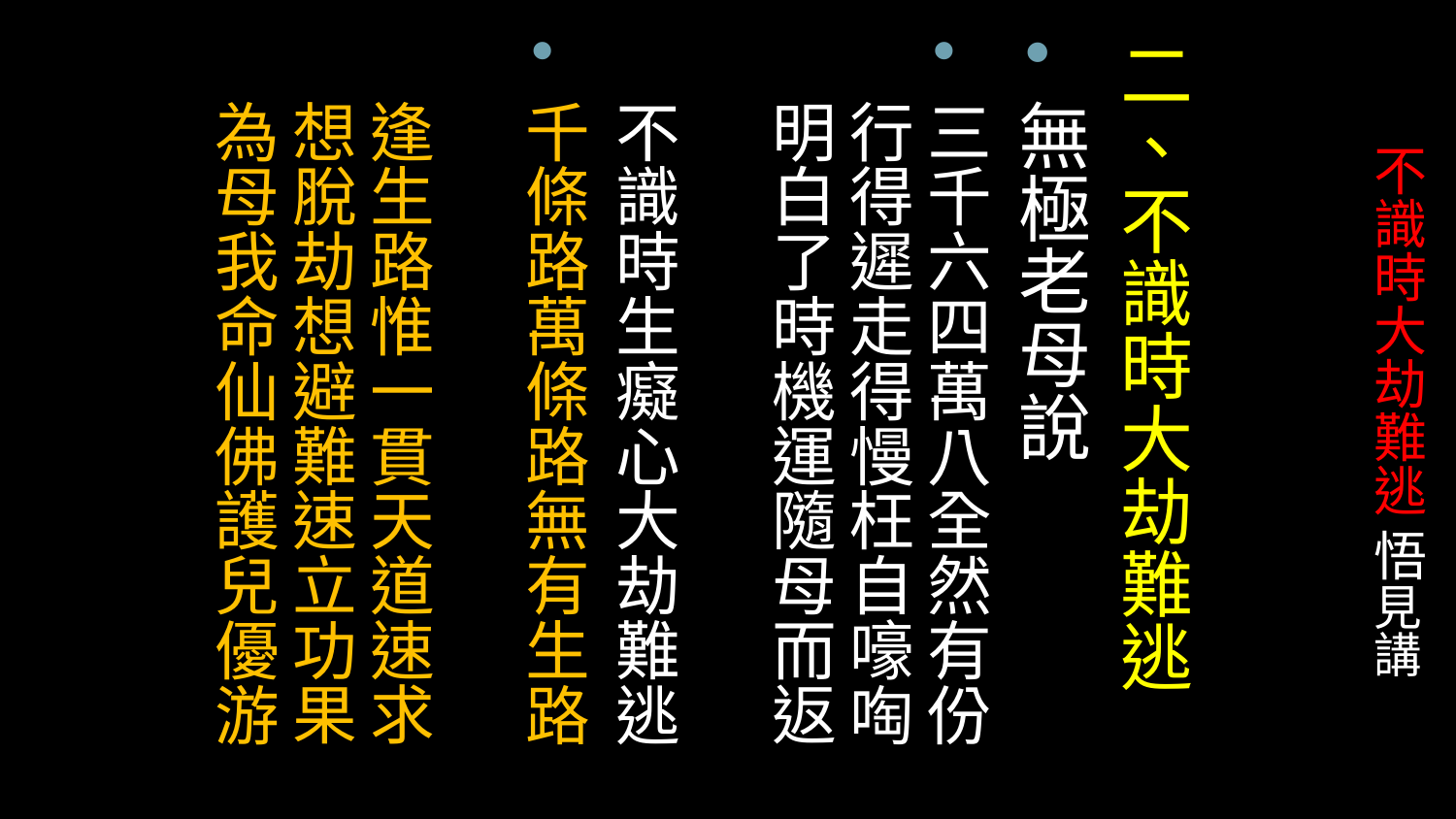

二、不識時大劫難逃
無極老母說
三千六四萬八全然有份 
行得遲走得慢枉自嚎啕
明白了時機運隨母而返 　
不識時生癡心大劫難逃
千條路萬條路無有生路 　
逢生路惟一貫天道速求想脫劫想避難速立功果 
為母我命仙佛護兒優游

# 不識時大劫難逃 悟見講